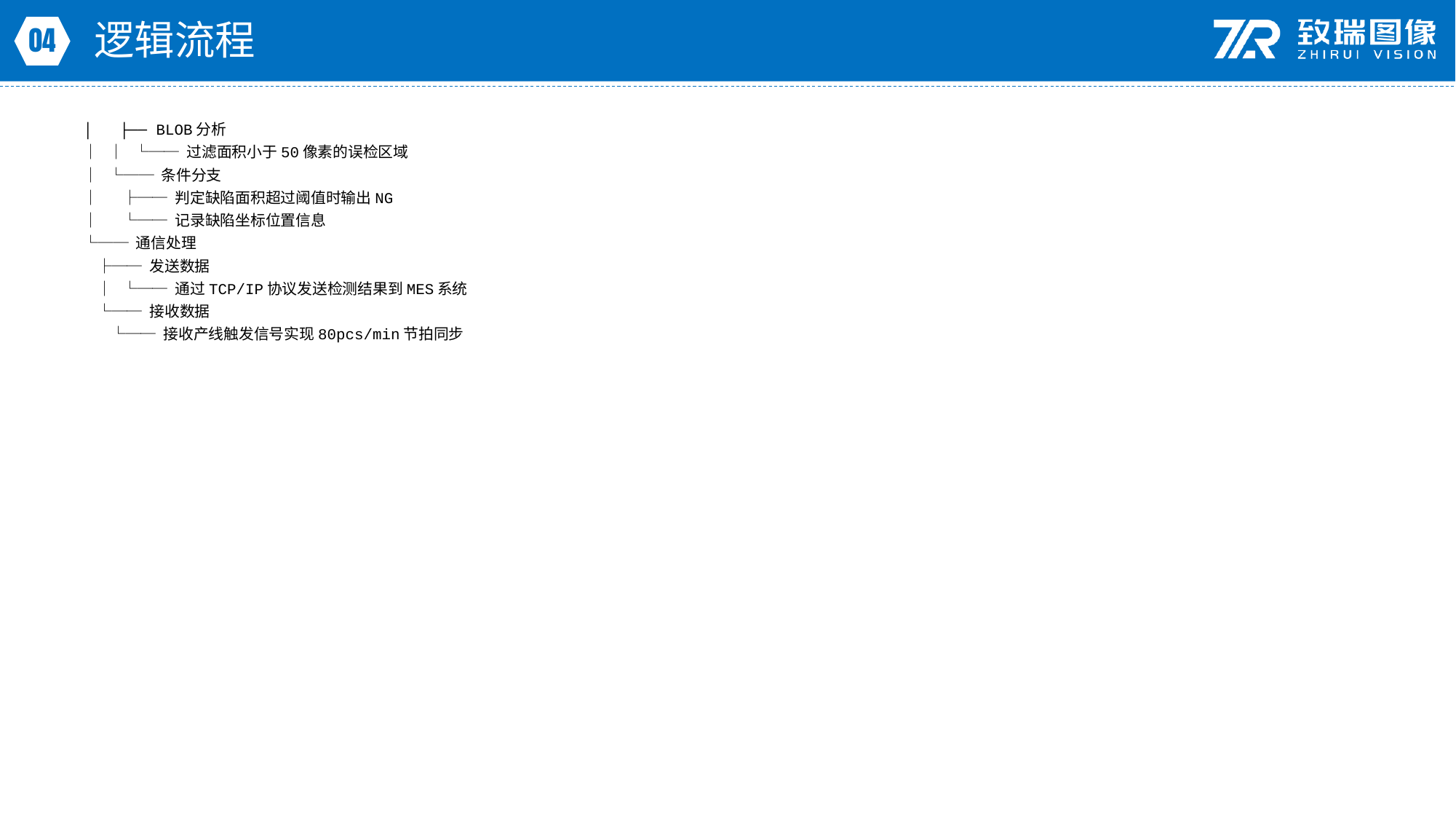

逻辑流程
04

│   ├── BLOB分析
│   │   └── 过滤面积小于50像素的误检区域
│   └── 条件分支
│       ├── 判定缺陷面积超过阈值时输出NG
│       └── 记录缺陷坐标位置信息
└── 通信处理
    ├── 发送数据
    │   └── 通过TCP/IP协议发送检测结果到MES系统
    └── 接收数据
        └── 接收产线触发信号实现80pcs/min节拍同步